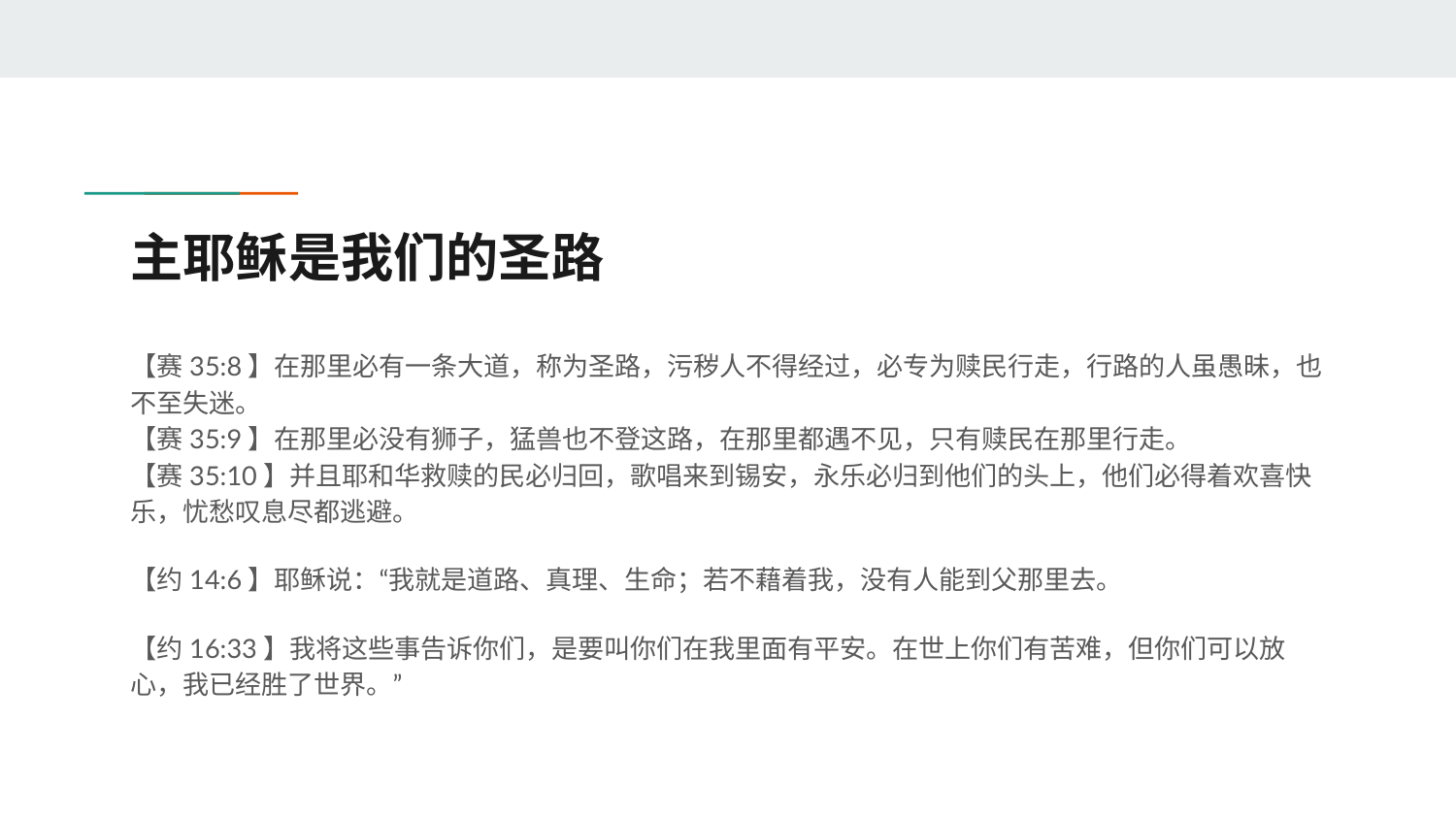

# 主耶稣是我们的圣路
【赛35:8】在那里必有一条大道，称为圣路，污秽人不得经过，必专为赎民行走，行路的人虽愚昧，也不至失迷。
【赛35:9】在那里必没有狮子，猛兽也不登这路，在那里都遇不见，只有赎民在那里行走。
【赛35:10】并且耶和华救赎的民必归回，歌唱来到锡安，永乐必归到他们的头上，他们必得着欢喜快乐，忧愁叹息尽都逃避。
【约14:6】耶稣说：“我就是道路、真理、生命；若不藉着我，没有人能到父那里去。
【约16:33】我将这些事告诉你们，是要叫你们在我里面有平安。在世上你们有苦难，但你们可以放心，我已经胜了世界。”